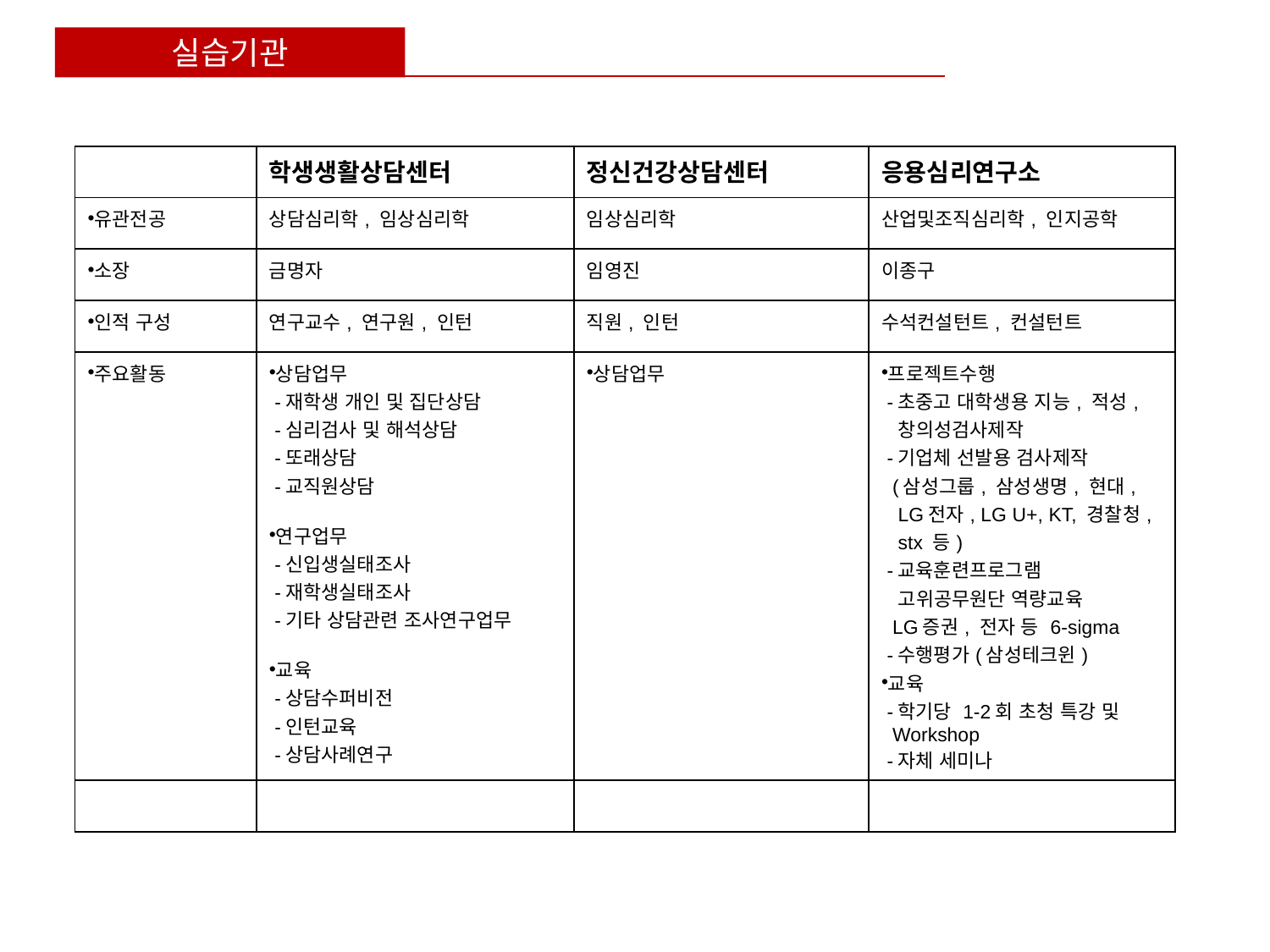

실습기관
|  | 학생생활상담센터 | 정신건강상담센터 | 응용심리연구소 |
| --- | --- | --- | --- |
| 유관전공 | 상담심리학, 임상심리학 | 임상심리학 | 산업및조직심리학, 인지공학 |
| 소장 | 금명자 | 임영진 | 이종구 |
| 인적 구성 | 연구교수, 연구원, 인턴 | 직원, 인턴 | 수석컨설턴트, 컨설턴트 |
| 주요활동 | 상담업무 -재학생 개인 및 집단상담 -심리검사 및 해석상담 -또래상담 -교직원상담 연구업무 -신입생실태조사 -재학생실태조사 -기타 상담관련 조사연구업무 교육 -상담수퍼비전 -인턴교육 -상담사례연구 | 상담업무 | 프로젝트수행 -초중고 대학생용 지능, 적성, 창의성검사제작 -기업체 선발용 검사제작 (삼성그룹, 삼성생명, 현대, LG전자, LG U+, KT, 경찰청, stx 등) -교육훈련프로그램 고위공무원단 역량교육 LG증권, 전자 등 6-sigma -수행평가(삼성테크윈) 교육 -학기당 1-2회 초청 특강 및 Workshop -자체 세미나 |
|  |  |  |  |